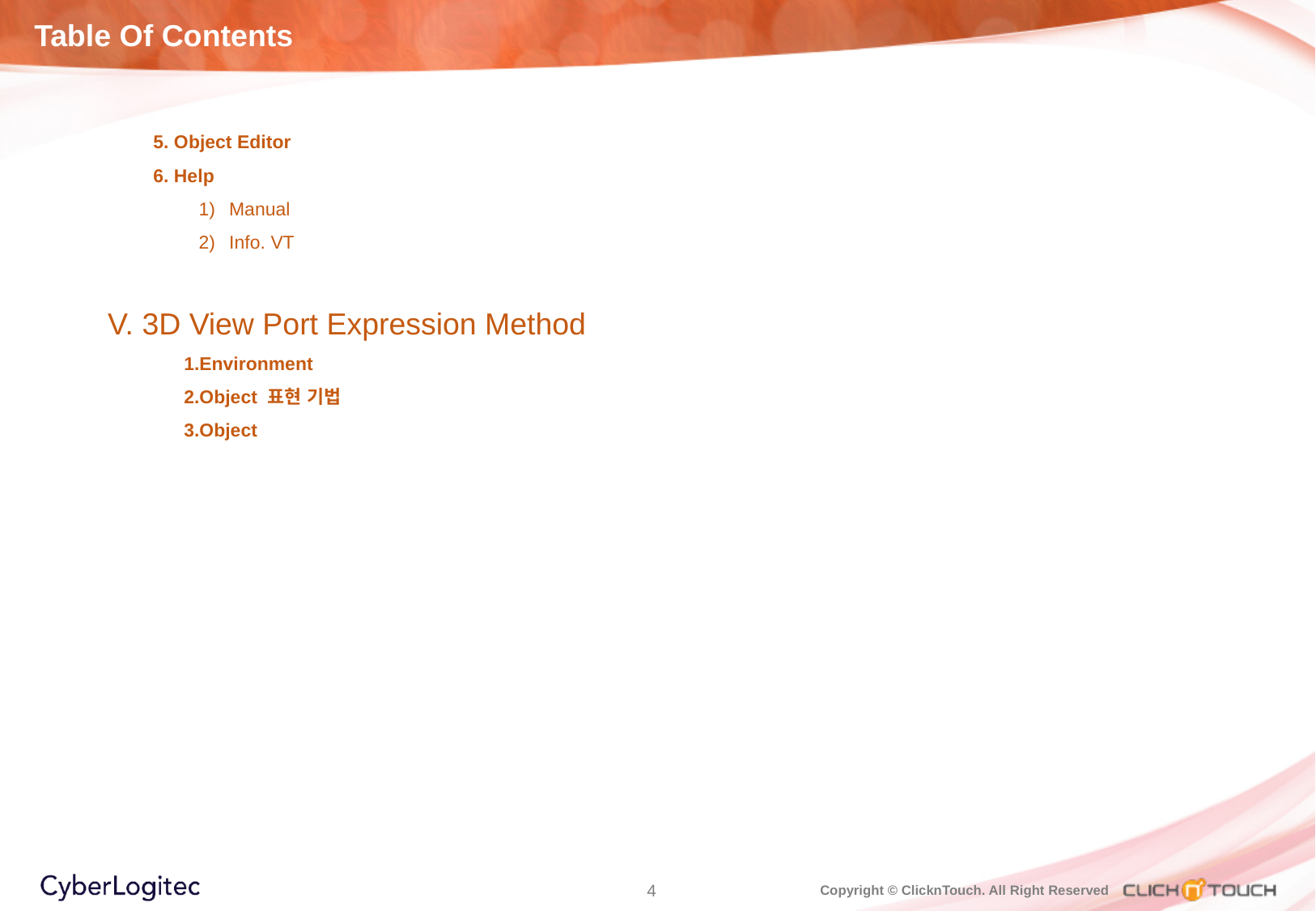

Table Of Contents
5. Object Editor
6. Help
Manual
Info. VT

V. 3D View Port Expression Method
Environment
Object 표현 기법
Object